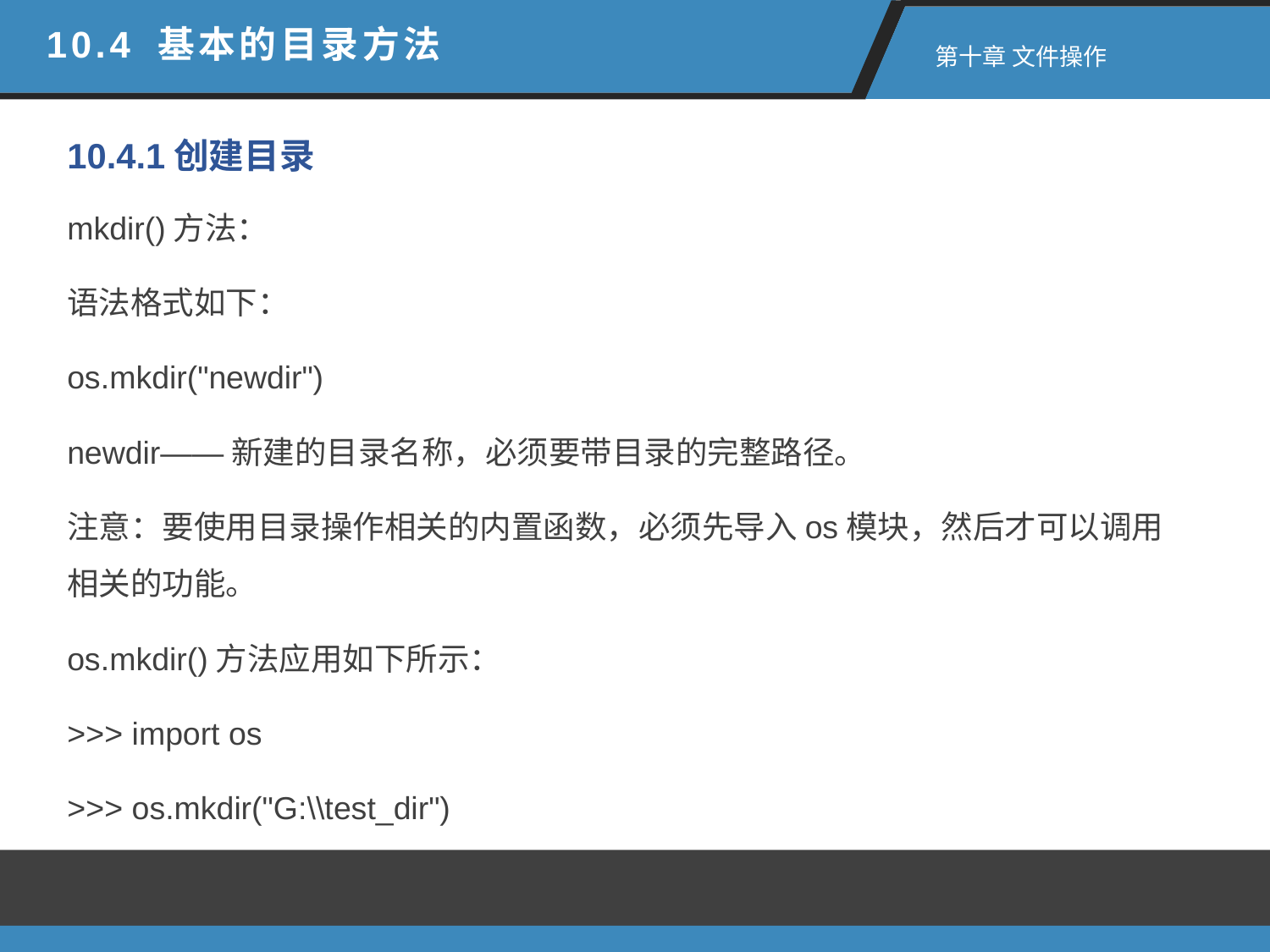

10.4 基本的目录方法
  第十章 文件操作
10.4.1创建目录
mkdir()方法：
语法格式如下：
os.mkdir("newdir")
newdir——新建的目录名称，必须要带目录的完整路径。
注意：要使用目录操作相关的内置函数，必须先导入os模块，然后才可以调用相关的功能。
os.mkdir()方法应用如下所示：
>>> import os
>>> os.mkdir("G:\\test_dir")